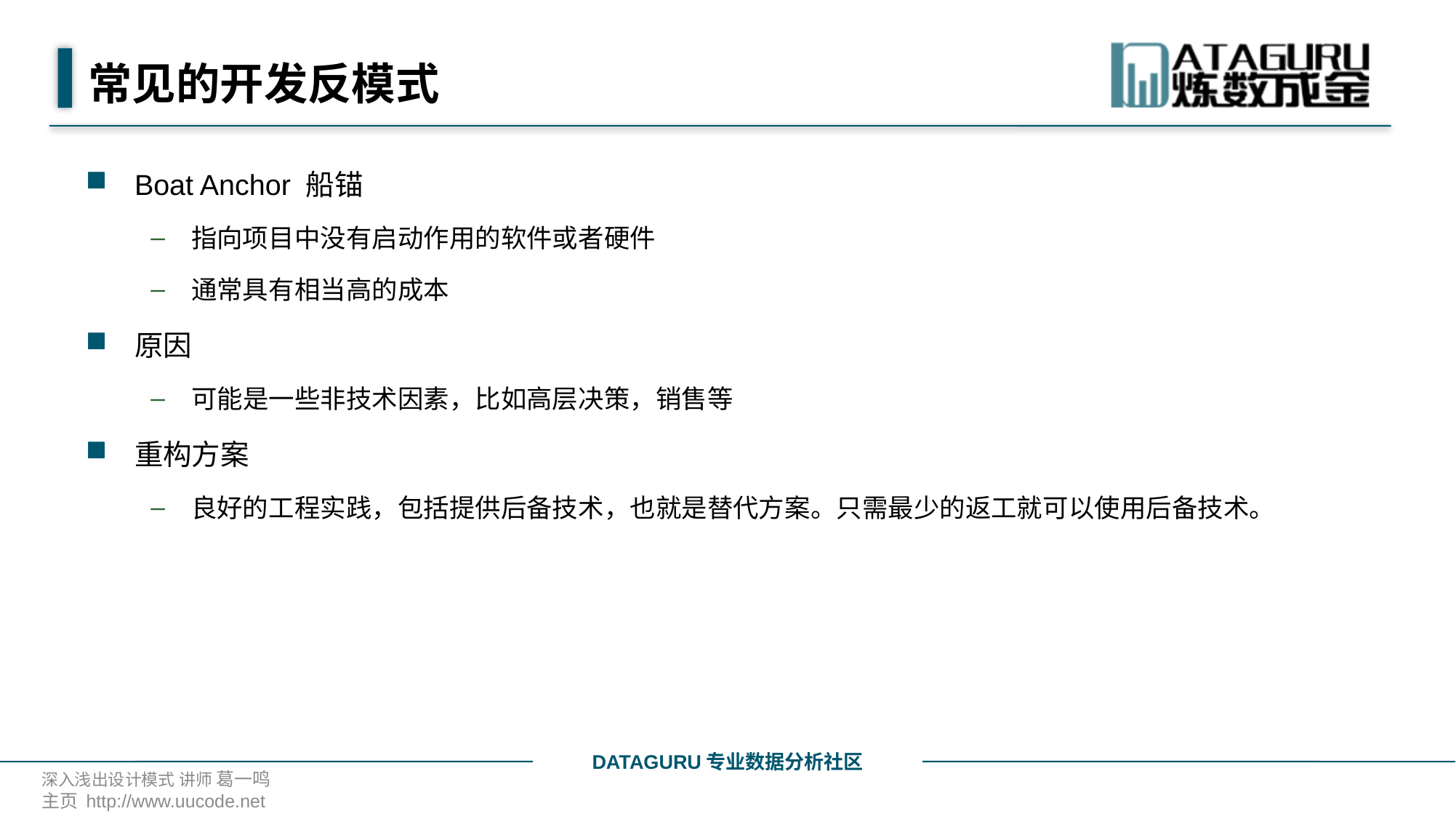

# 常见的开发反模式
Boat Anchor 船锚
指向项目中没有启动作用的软件或者硬件
通常具有相当高的成本
原因
可能是一些非技术因素，比如高层决策，销售等
重构方案
良好的工程实践，包括提供后备技术，也就是替代方案。只需最少的返工就可以使用后备技术。